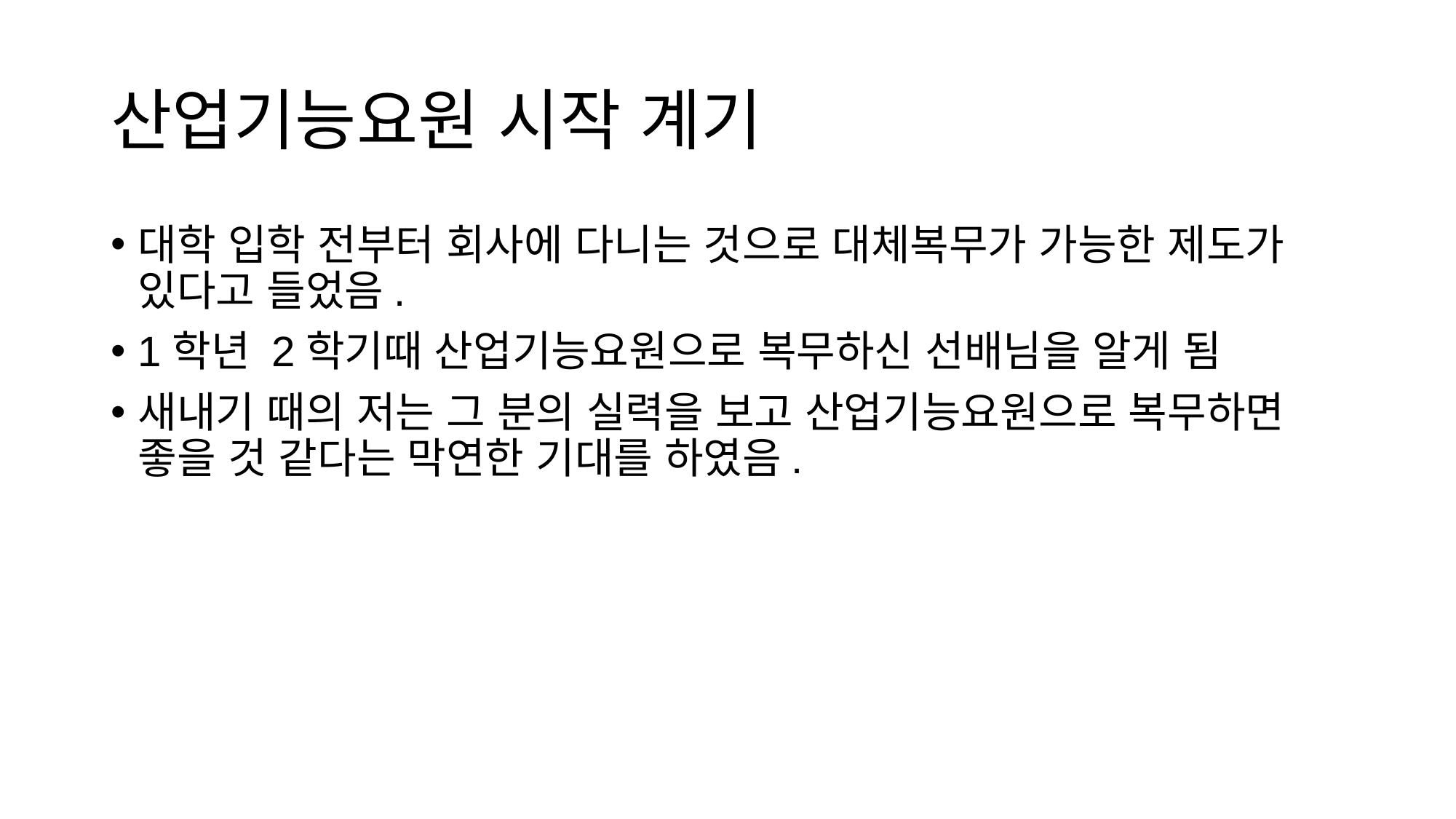

# 산업기능요원 시작 계기
대학 입학 전부터 회사에 다니는 것으로 대체복무가 가능한 제도가 있다고 들었음.
1학년 2학기때 산업기능요원으로 복무하신 선배님을 알게 됨
새내기 때의 저는 그 분의 실력을 보고 산업기능요원으로 복무하면 좋을 것 같다는 막연한 기대를 하였음.